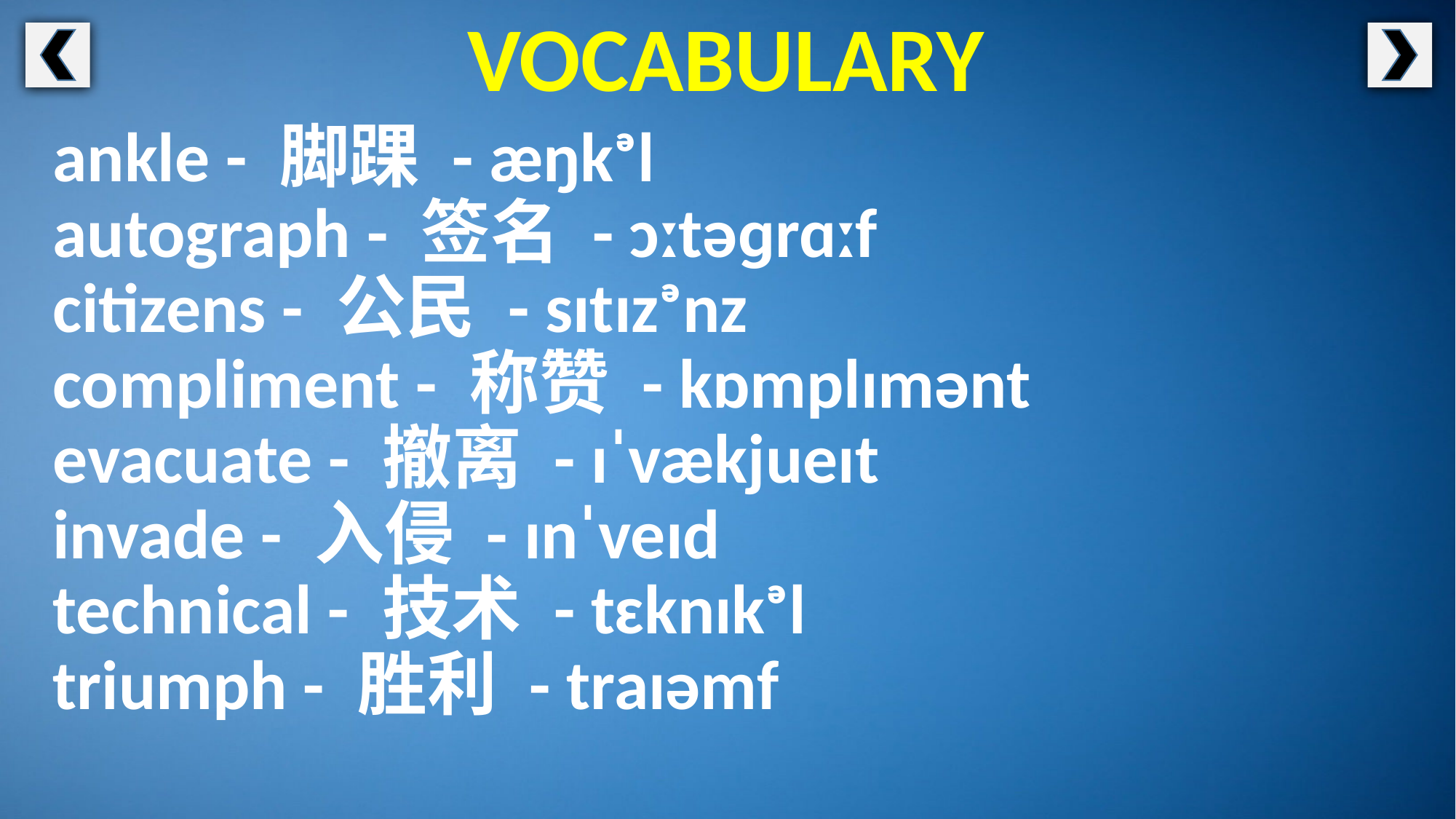

VOCABULARY
ankle - 脚踝 - æŋkᵊl
autograph - 签名 - ɔːtəɡrɑːf
citizens - 公民 - sɪtɪzᵊnz
compliment - 称赞 - kɒmplɪmənt
evacuate - 撤离 - ɪˈvækjueɪt
invade - 入侵 - ɪnˈveɪd
technical - 技术 - tɛknɪkᵊl
triumph - 胜利 - traɪəmf